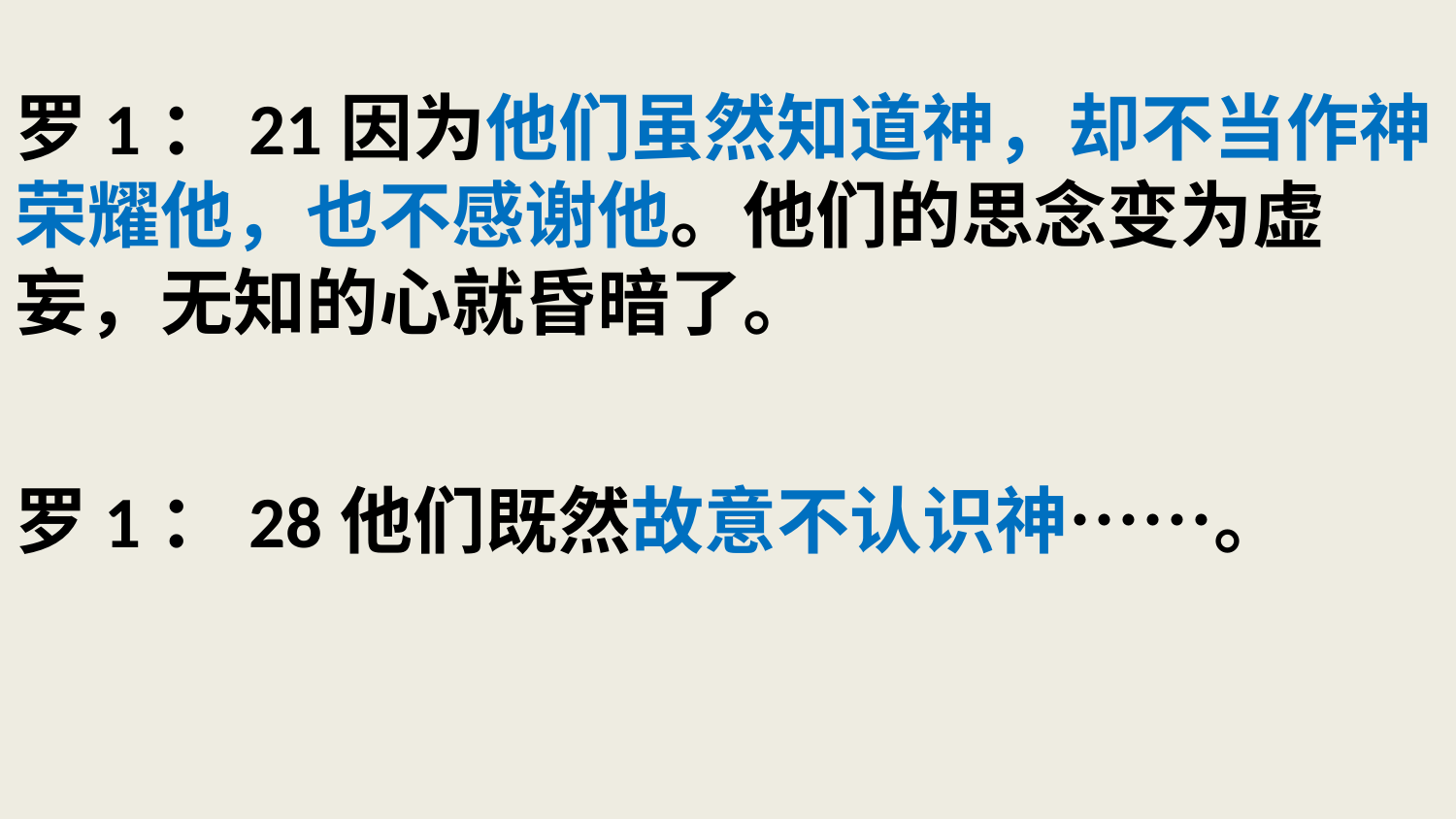

# 罗1：21因为他们虽然知道神，却不当作神荣耀他，也不感谢他。他们的思念变为虚妄，无知的心就昏暗了。 罗1：28他们既然故意不认识神……。